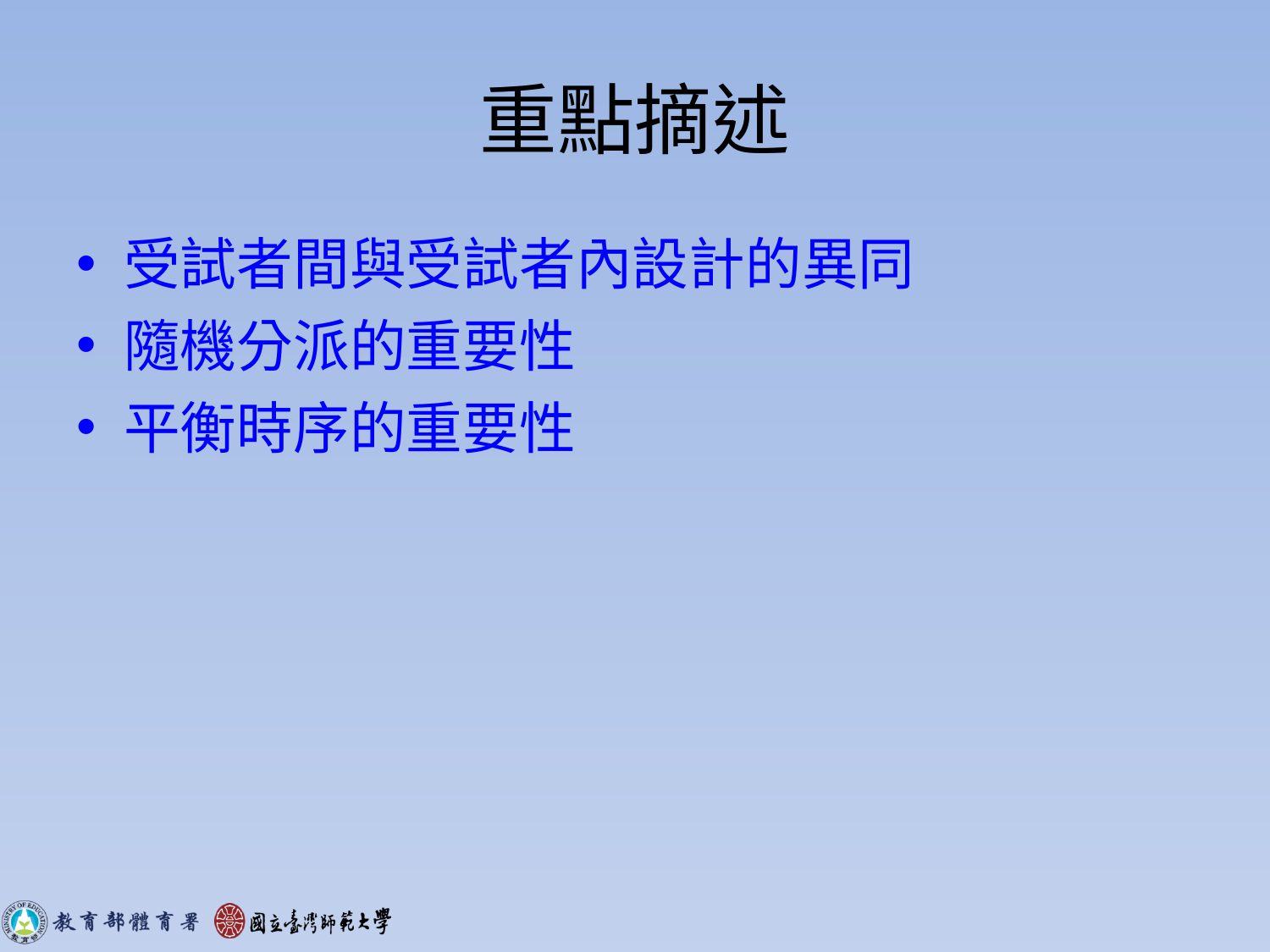

# 重點摘述
受試者間與受試者內設計的異同
隨機分派的重要性
平衡時序的重要性